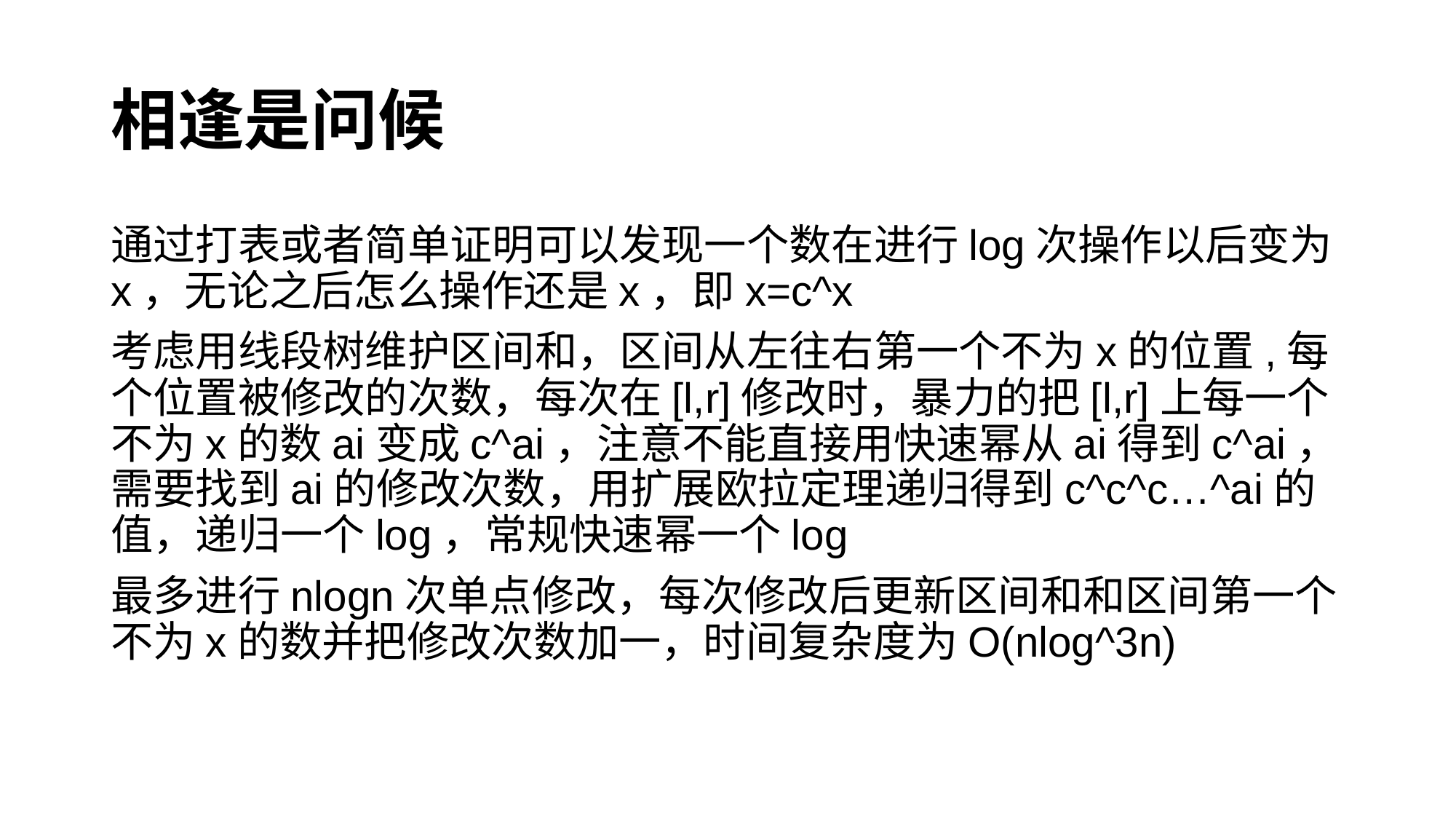

# 相逢是问候
通过打表或者简单证明可以发现一个数在进行log次操作以后变为x，无论之后怎么操作还是x，即x=c^x
考虑用线段树维护区间和，区间从左往右第一个不为x的位置,每个位置被修改的次数，每次在[l,r]修改时，暴力的把[l,r]上每一个不为x的数ai变成c^ai，注意不能直接用快速幂从ai得到c^ai，需要找到ai的修改次数，用扩展欧拉定理递归得到c^c^c…^ai的值，递归一个log，常规快速幂一个log
最多进行nlogn次单点修改，每次修改后更新区间和和区间第一个不为x的数并把修改次数加一，时间复杂度为O(nlog^3n)